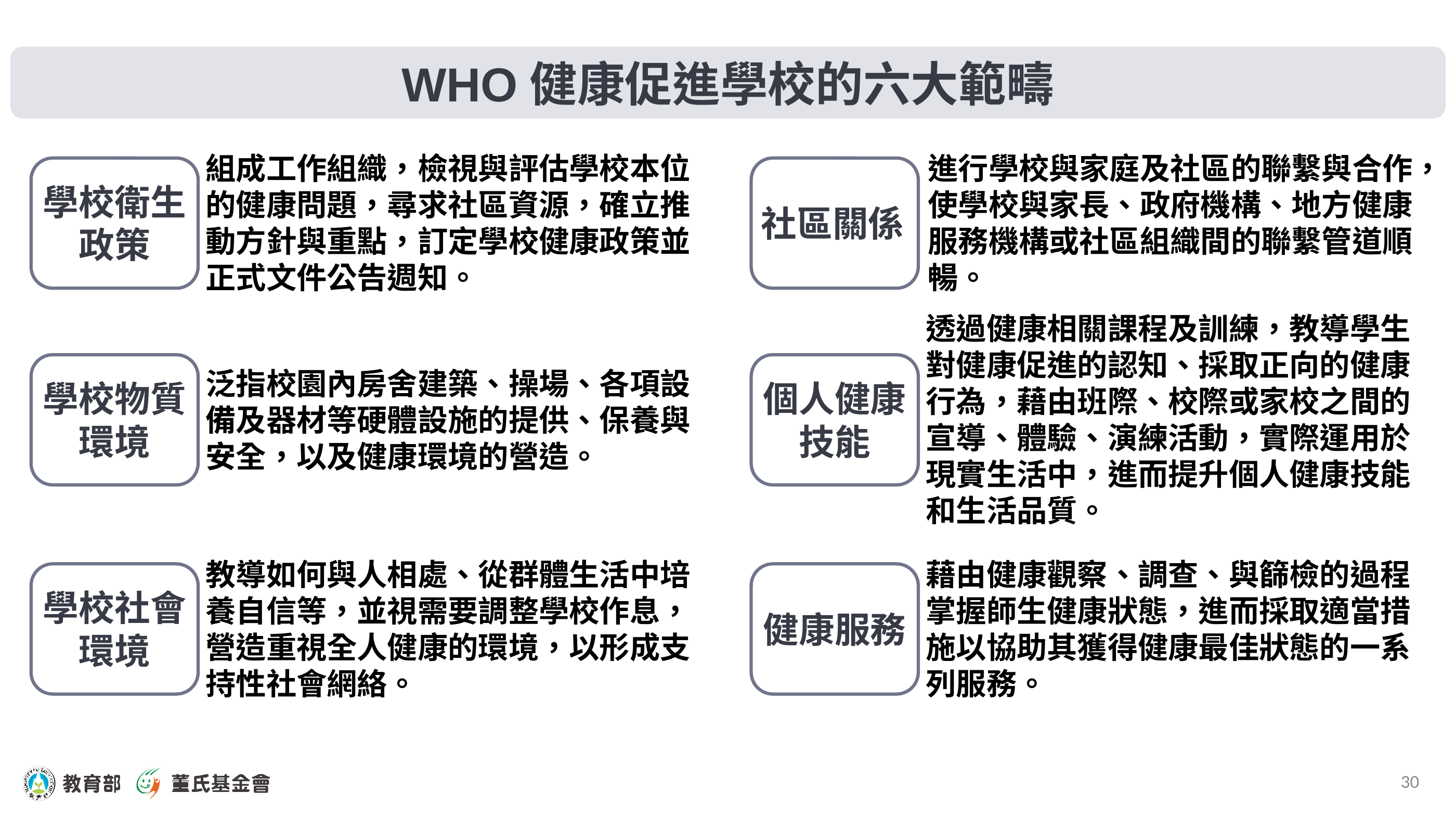

WHO健康促進學校的六大範疇
組成工作組織，檢視與評估學校本位的健康問題，尋求社區資源，確立推動方針與重點，訂定學校健康政策並正式文件公告週知。

學校衛生政策
進行學校與家庭及社區的聯繫與合作，使學校與家長、政府機構、地方健康服務機構或社區組織間的聯繫管道順暢。

社區關係
透過健康相關課程及訓練，教導學生對健康促進的認知、採取正向的健康行為，藉由班際、校際或家校之間的宣導、體驗、演練活動，實際運用於現實生活中，進而提升個人健康技能和生活品質。

個人健康技能

泛指校園內房舍建築、操場、各項設備及器材等硬體設施的提供、保養與安全，以及健康環境的營造。
學校物質環境
教導如何與人相處、從群體生活中培養自信等，並視需要調整學校作息，營造重視全人健康的環境，以形成支持性社會網絡。

學校社會環境
藉由健康觀察、調查、與篩檢的過程掌握師生健康狀態，進而採取適當措施以協助其獲得健康最佳狀態的一系列服務。

健康服務
30